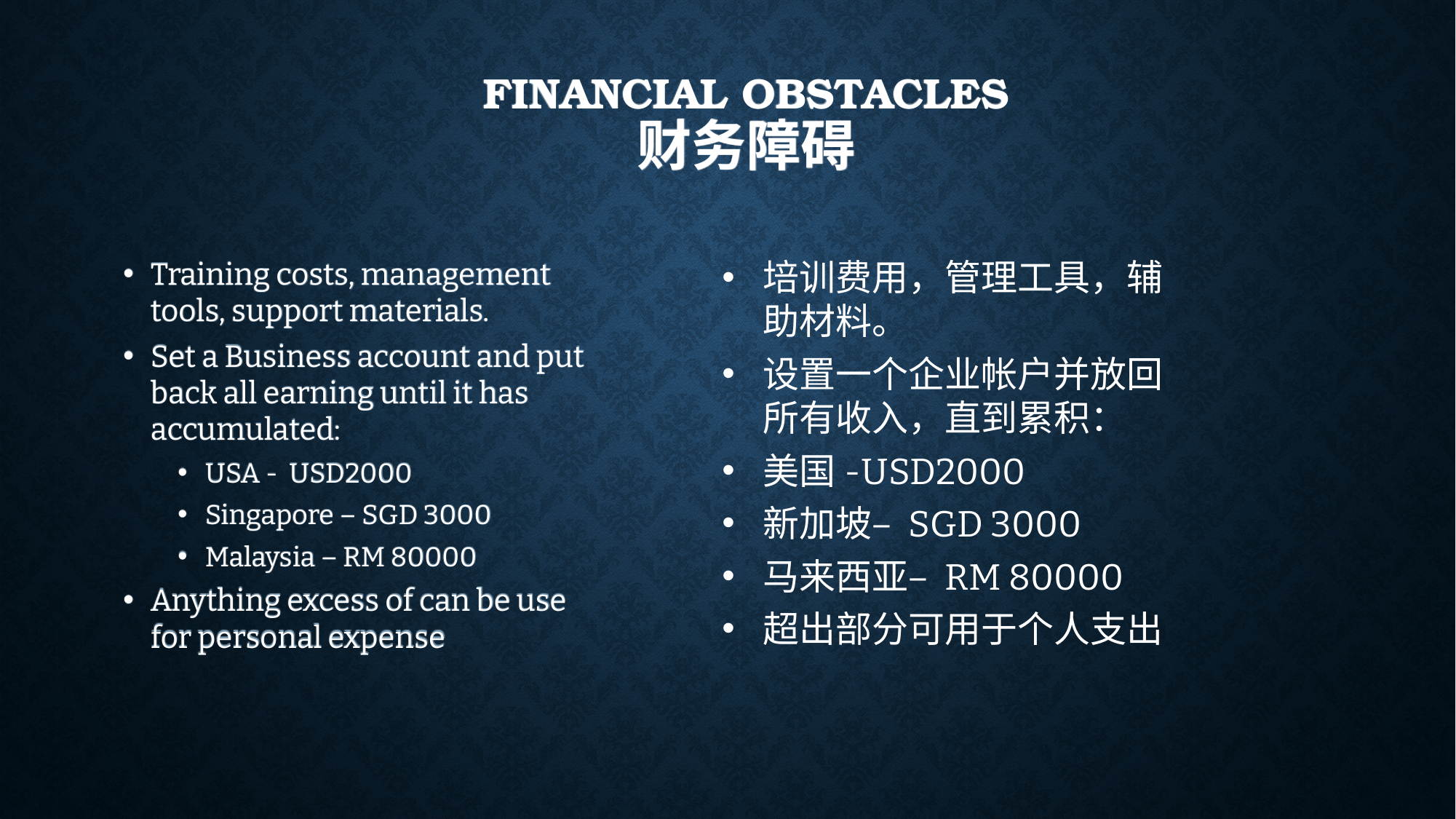

Financial Obstacles
财务障碍
Training costs, management tools, support materials.
Set a Business account and put back all earning until it has accumulated:
USA -  USD2000
Singapore – SGD 3000
Malaysia – RM 80000
Anything excess of can be use for personal expense

培训费用，管理工具，辅助材料。
设置一个企业帐户并放回所有收入，直到累积：
美国-USD2000
新加坡– SGD 3000
马来西亚– RM 80000
超出部分可用于个人支出